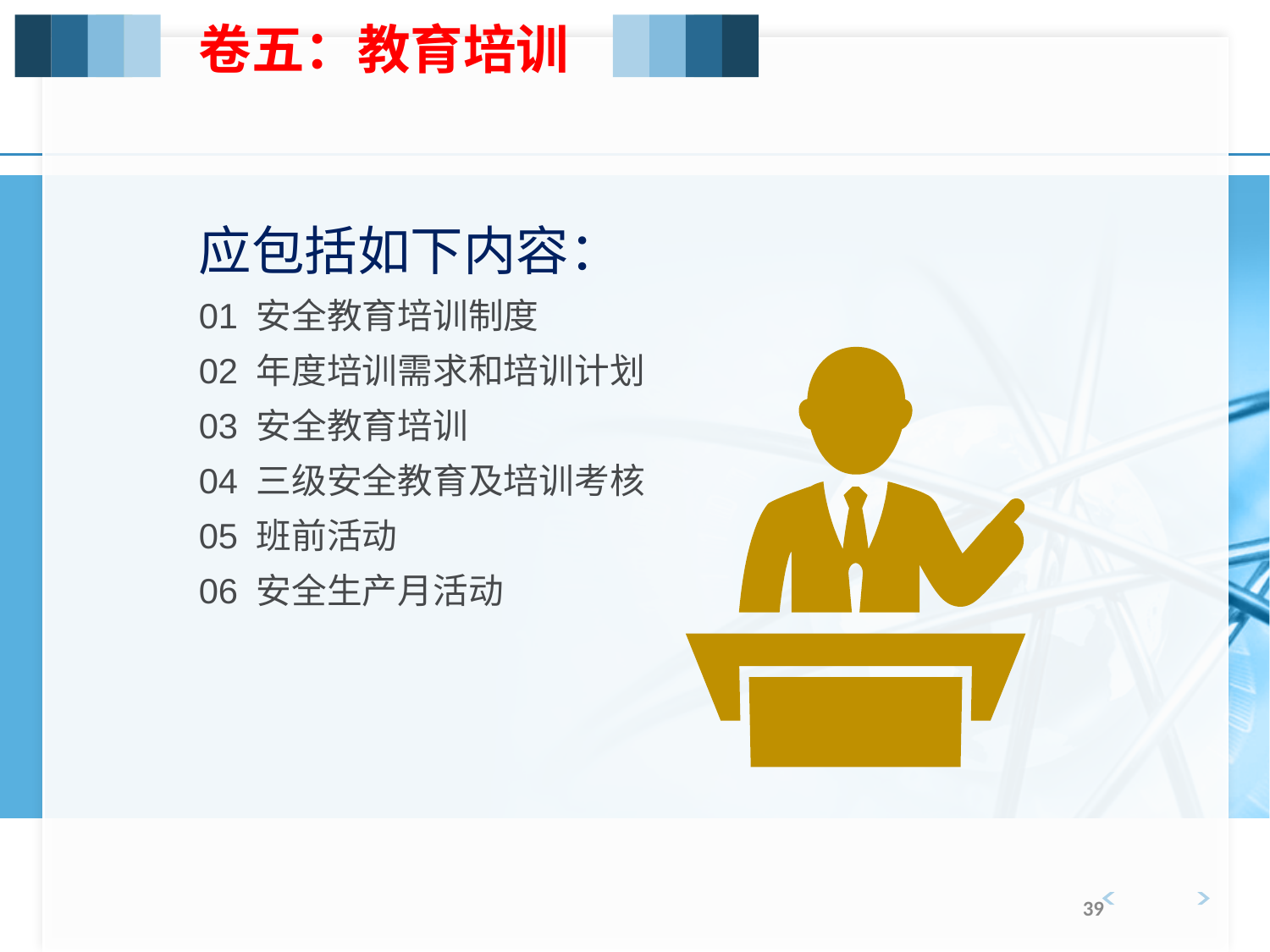

卷五：教育培训

应包括如下内容：
01 安全教育培训制度
02 年度培训需求和培训计划
03 安全教育培训
04 三级安全教育及培训考核
05 班前活动
06 安全生产月活动

39